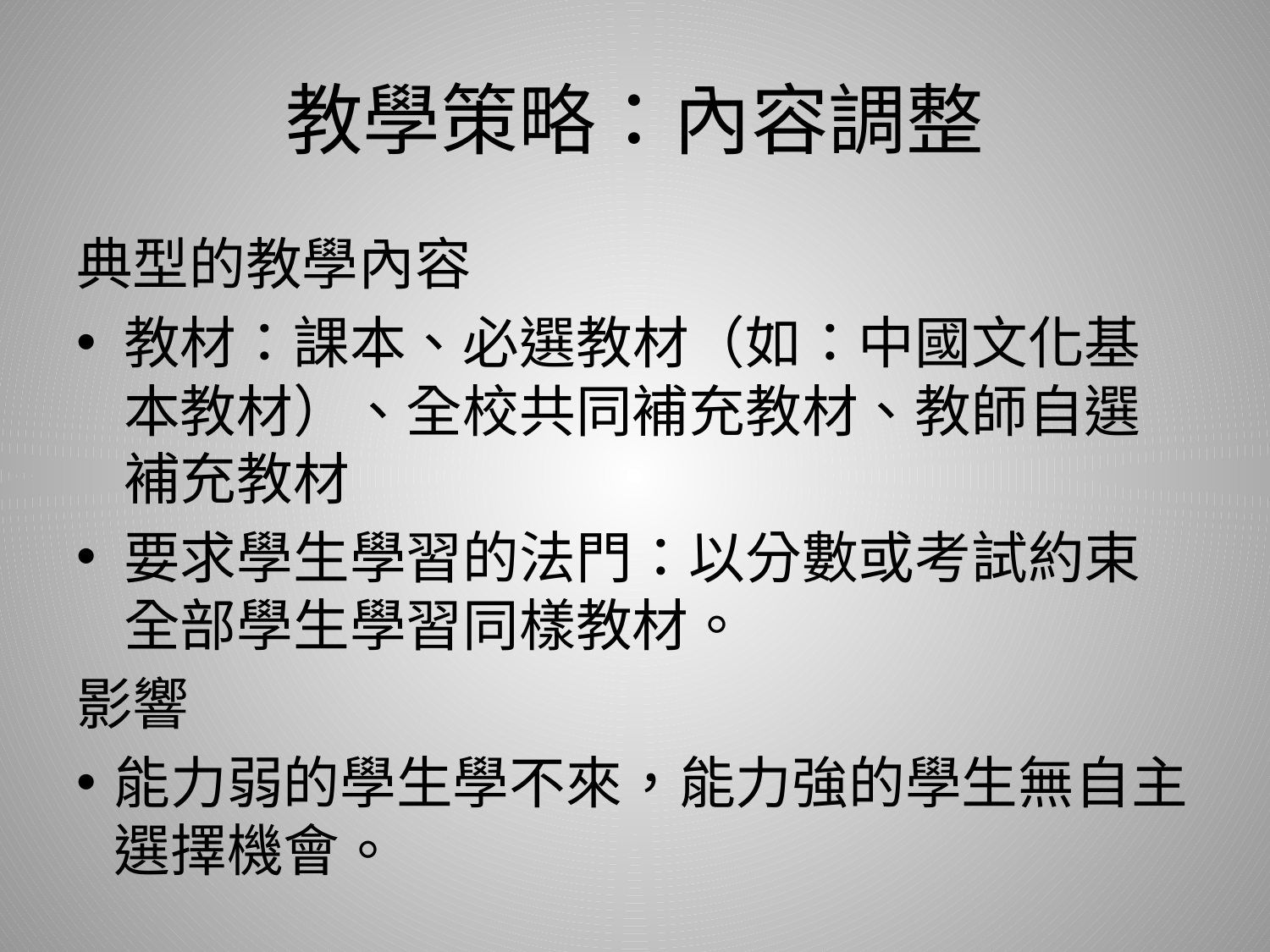

# 教學策略：內容調整
典型的教學內容
教材：課本、必選教材（如：中國文化基本教材）、全校共同補充教材、教師自選補充教材
要求學生學習的法門：以分數或考試約束全部學生學習同樣教材。
影響
能力弱的學生學不來，能力強的學生無自主選擇機會。